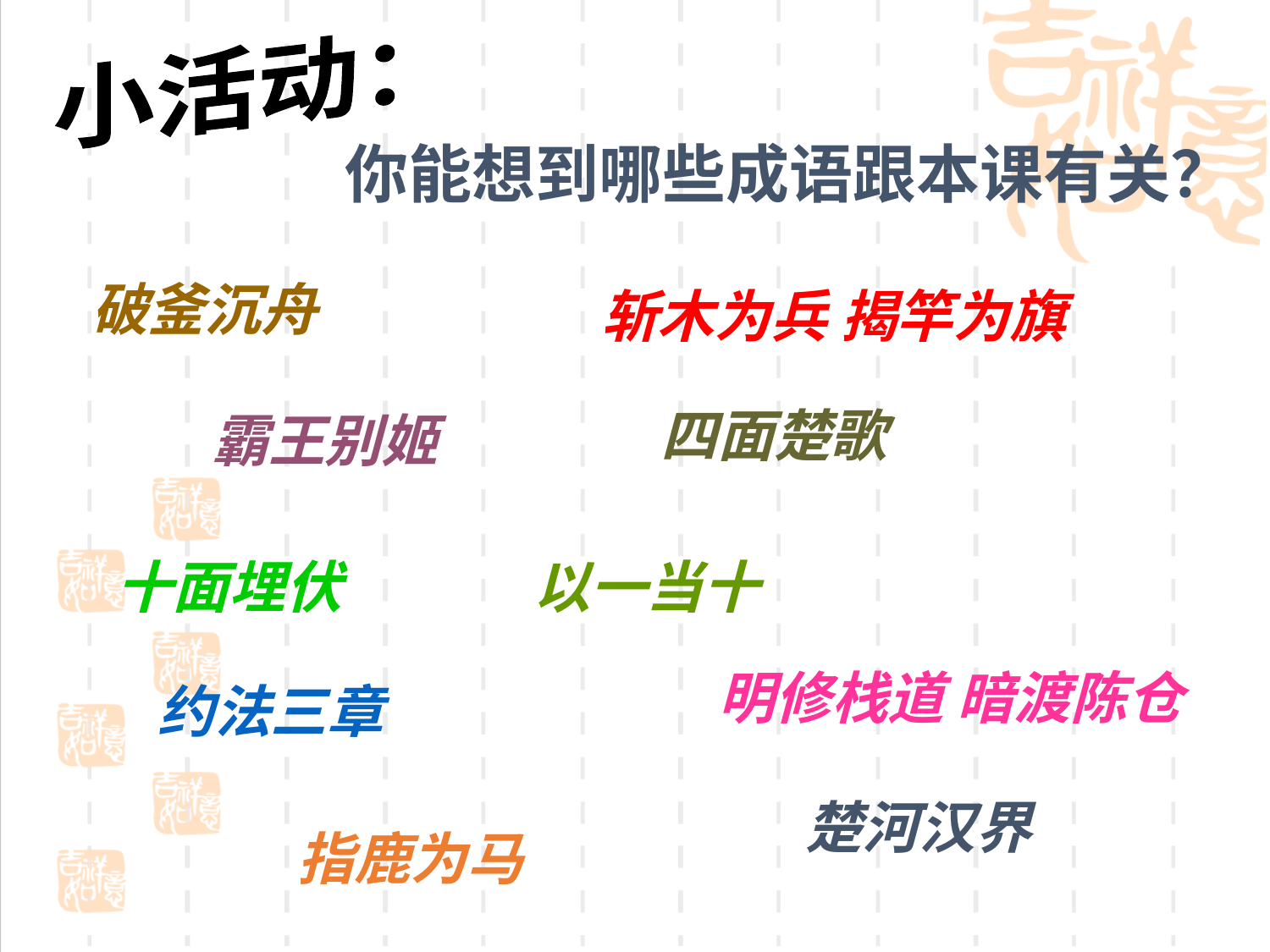

小活动：
你能想到哪些成语跟本课有关？
破釜沉舟
斩木为兵 揭竿为旗
四面楚歌
霸王别姬
以一当十
十面埋伏
明修栈道 暗渡陈仓
约法三章
楚河汉界
指鹿为马